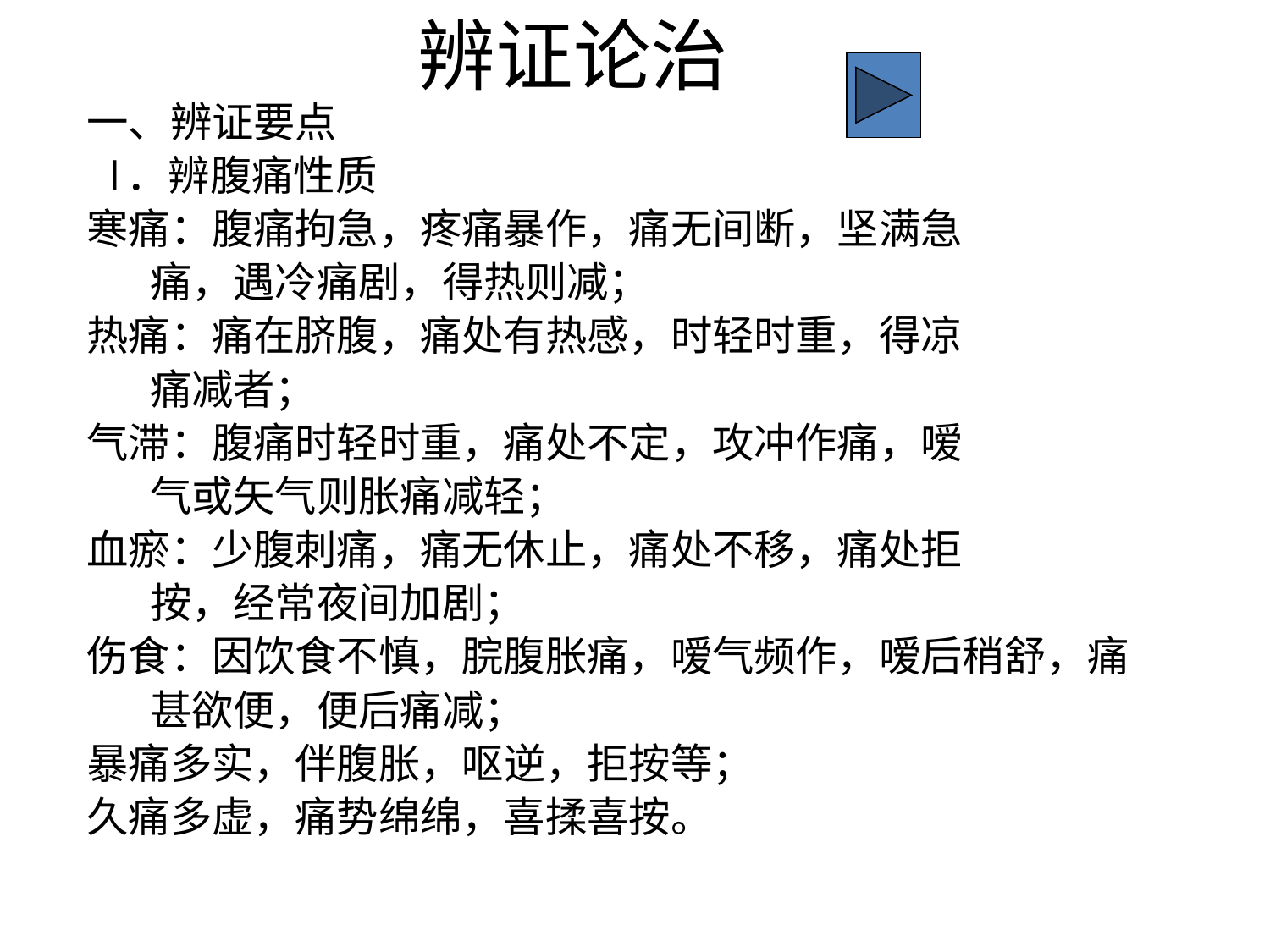

# 辨证论治

一、辨证要点
  l．辨腹痛性质
寒痛：腹痛拘急，疼痛暴作，痛无间断，坚满急
      痛，遇冷痛剧，得热则减；
热痛：痛在脐腹，痛处有热感，时轻时重，得凉
      痛减者；
气滞：腹痛时轻时重，痛处不定，攻冲作痛，嗳
      气或矢气则胀痛减轻；
血瘀：少腹刺痛，痛无休止，痛处不移，痛处拒
      按，经常夜间加剧；
伤食：因饮食不慎，脘腹胀痛，嗳气频作，嗳后稍舒，痛
      甚欲便，便后痛减；
暴痛多实，伴腹胀，呕逆，拒按等；
久痛多虚，痛势绵绵，喜揉喜按。